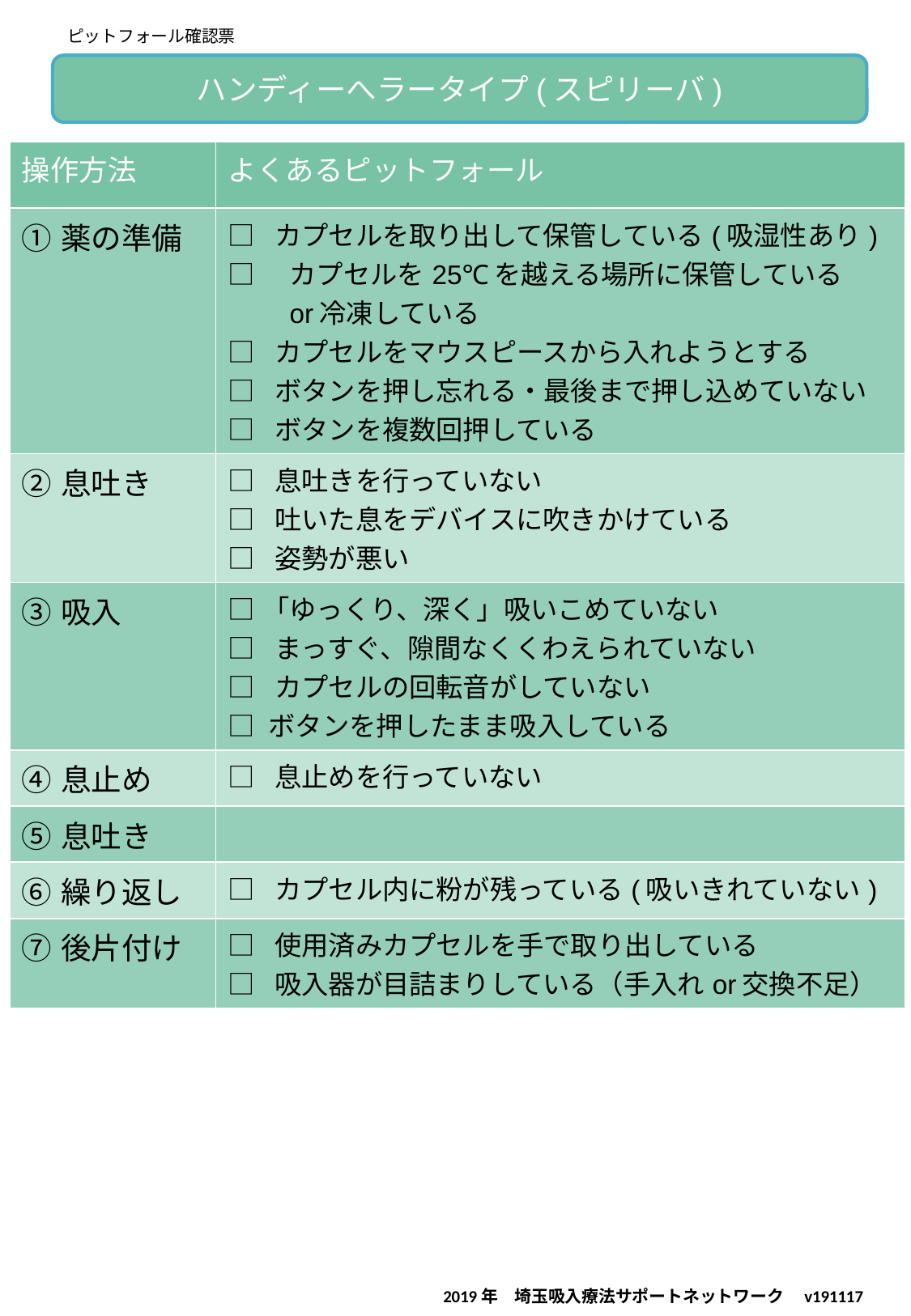

ピットフォール確認票
ハンディーへラータイプ(スピリーバ)
| 操作方法 | よくあるピットフォール |
| --- | --- |
| ①薬の準備 | □ カプセルを取り出して保管している(吸湿性あり) □　カプセルを25℃を越える場所に保管している 　　or冷凍している □ カプセルをマウスピースから入れようとする □ ボタンを押し忘れる・最後まで押し込めていない □ ボタンを複数回押している |
| ②息吐き | □ 息吐きを行っていない □ 吐いた息をデバイスに吹きかけている □ 姿勢が悪い |
| ③吸入 | □「ゆっくり、深く」吸いこめていない □ まっすぐ、隙間なくくわえられていない □ カプセルの回転音がしていない □ ボタンを押したまま吸入している |
| ④息止め | □ 息止めを行っていない |
| ⑤息吐き |  |
| ⑥繰り返し | □ カプセル内に粉が残っている(吸いきれていない) |
| ⑦後片付け | □ 使用済みカプセルを手で取り出している □ 吸入器が目詰まりしている（手入れor交換不足） |
2019年　埼玉吸入療法サポートネットワーク　v191117